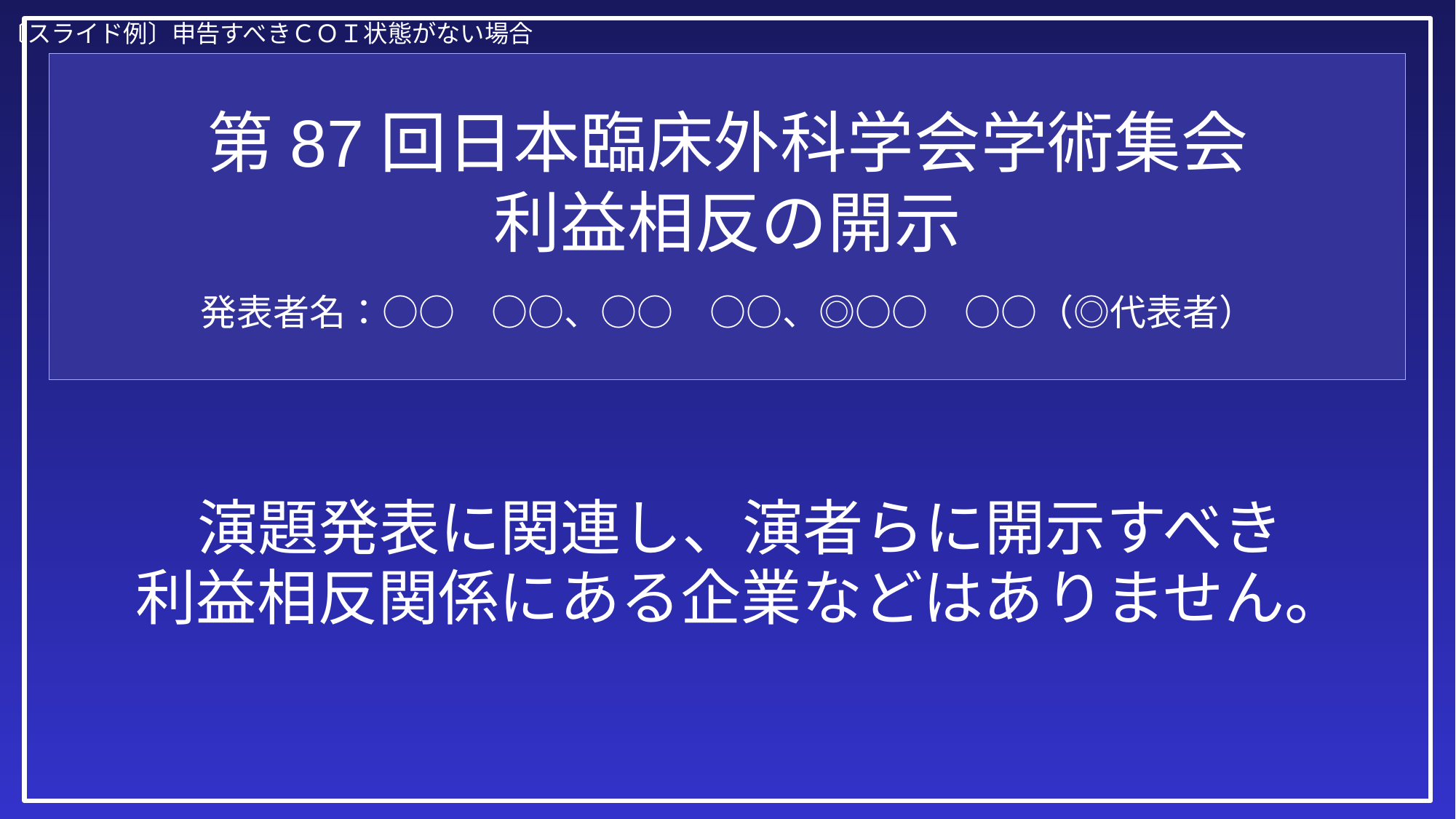

〔スライド例〕申告すべきＣＯＩ状態がない場合

# 第87回日本臨床外科学会学術集会 利益相反の開示 　 発表者名：○○　○○、○○　○○、◎○○　○○（◎代表者）

演題発表に関連し、演者らに開示すべき
利益相反関係にある企業などはありません。